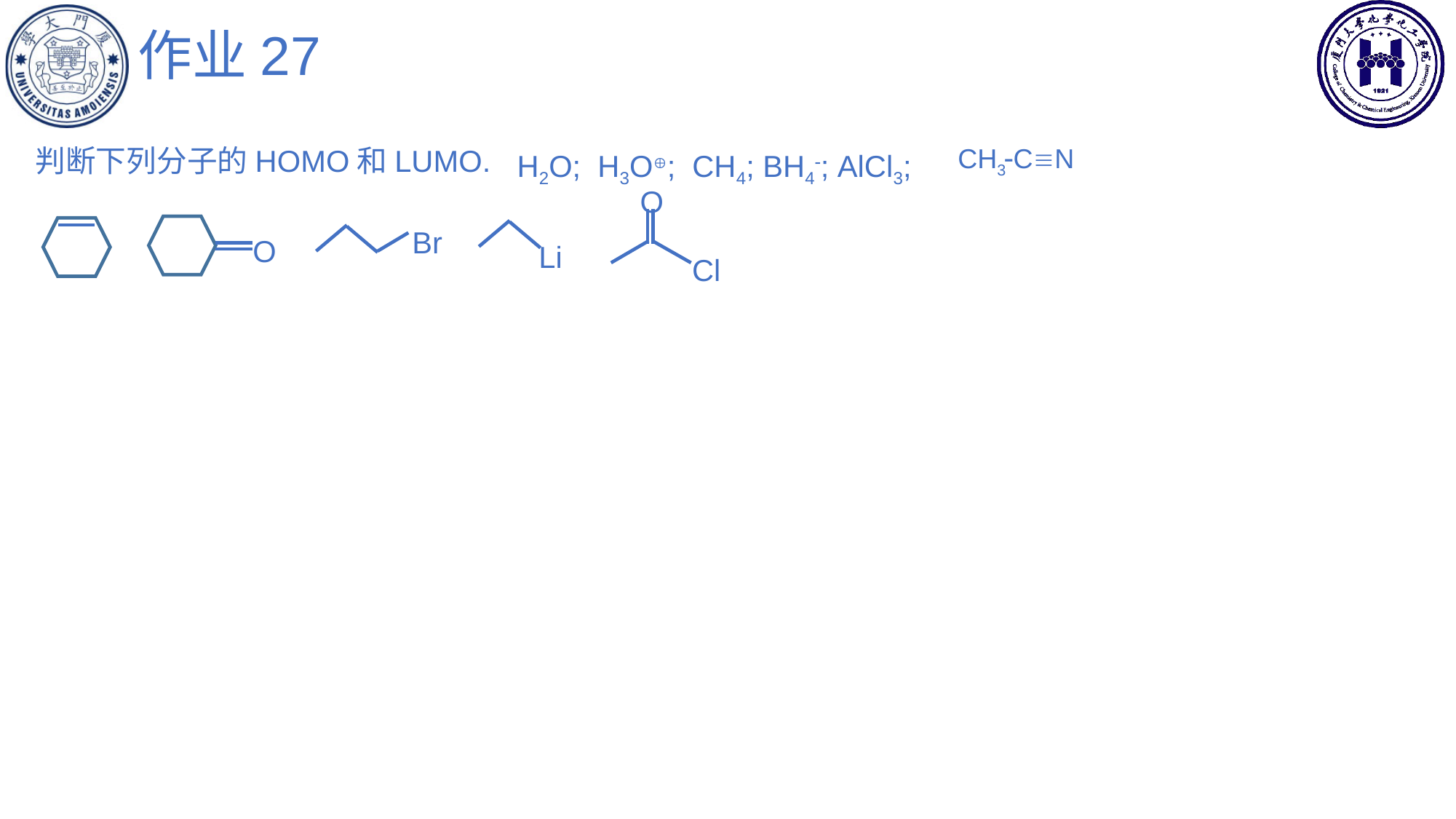

# 作业27
判断下列分子的HOMO和LUMO.
H2O;  H3O⊕;  CH4; BH4−; AlCl3;

CH3
−C≡N
O
Cl
Br

O

Li